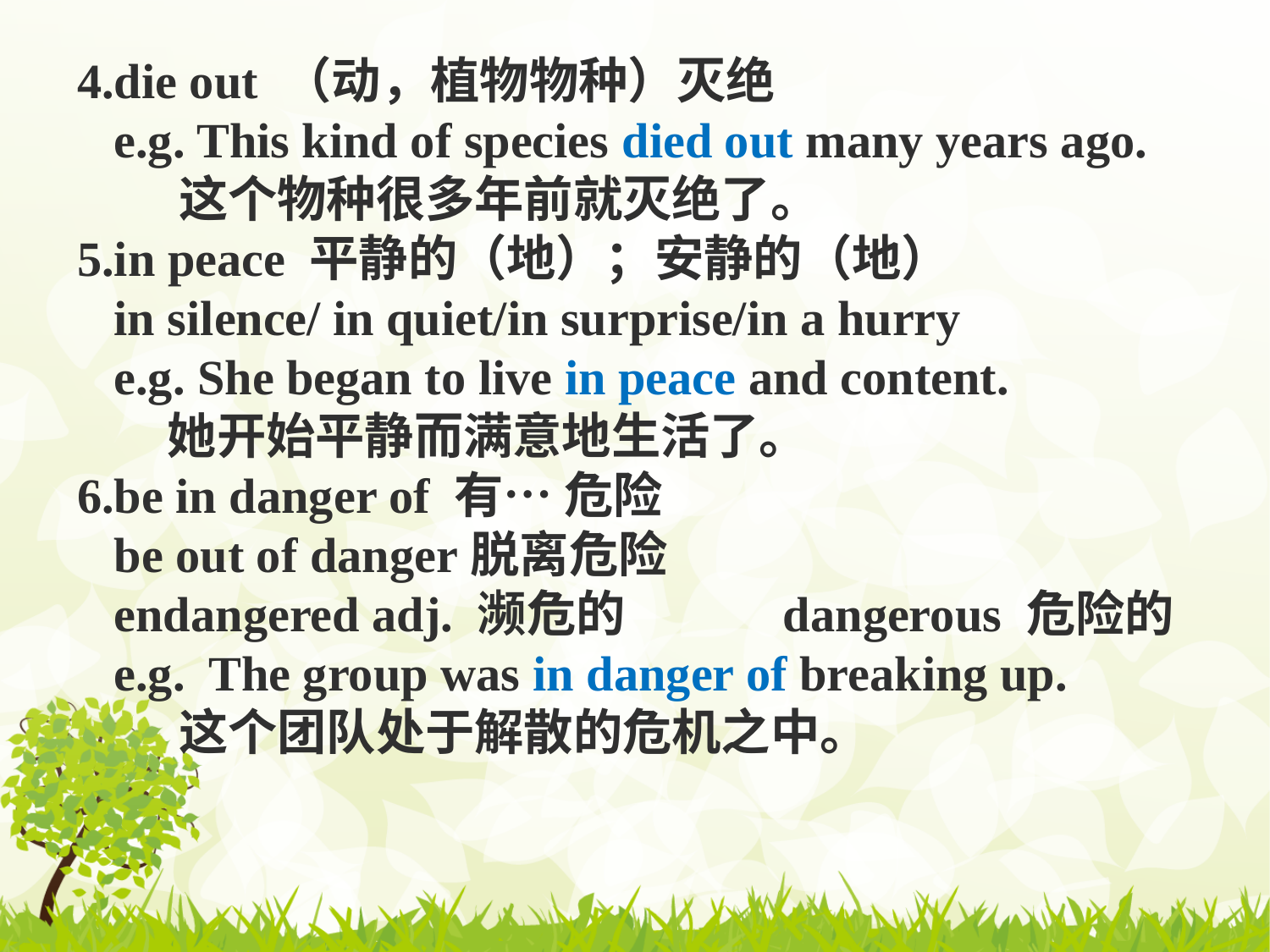

4.die out （动，植物物种）灭绝
   e.g. This kind of species died out many years ago.
        这个物种很多年前就灭绝了。
5.in peace 平静的（地）；安静的（地）
   in silence/ in quiet/in surprise/in a hurry
   e.g. She began to live in peace and content.
       她开始平静而满意地生活了。
6.be in danger of 有… 危险
   be out of danger脱离危险
   endangered adj. 濒危的             dangerous 危险的
   e.g.  The group was in danger of breaking up.
        这个团队处于解散的危机之中。